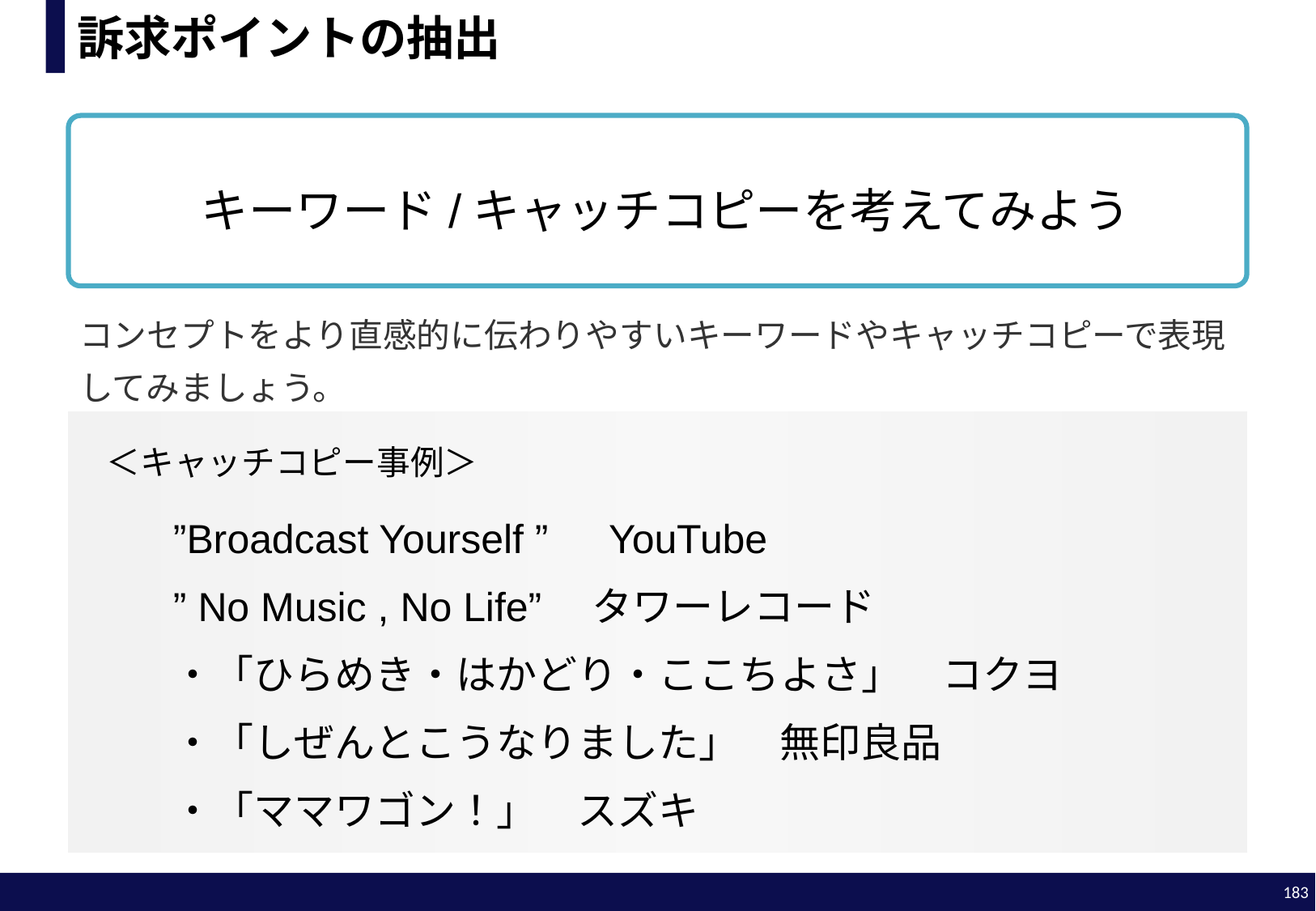

# 訴求ポイントの抽出
キーワード/キャッチコピーを考えてみよう
コンセプトをより直感的に伝わりやすいキーワードやキャッチコピーで表現してみましょう。

＜キャッチコピー事例＞
”Broadcast Yourself ”　YouTube
” No Music , No Life”　タワーレコード
・「ひらめき・はかどり・ここちよさ」　コクヨ
・「しぜんとこうなりました」　無印良品
・「ママワゴン！」　スズキ